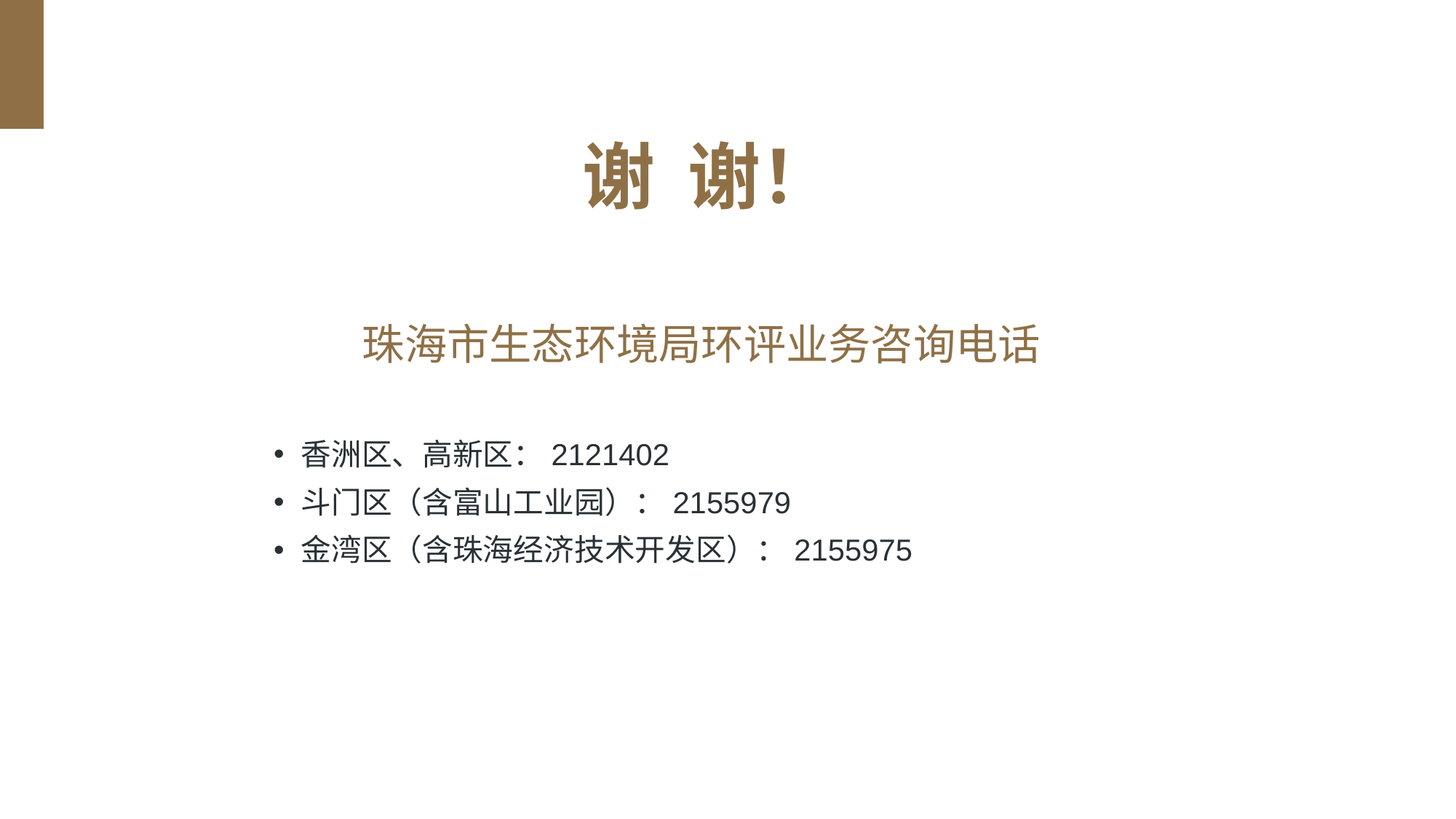

# 谢  谢！
珠海市生态环境局环评业务咨询电话

香洲区、高新区：2121402
斗门区（含富山工业园）：2155979
金湾区（含珠海经济技术开发区）：2155975